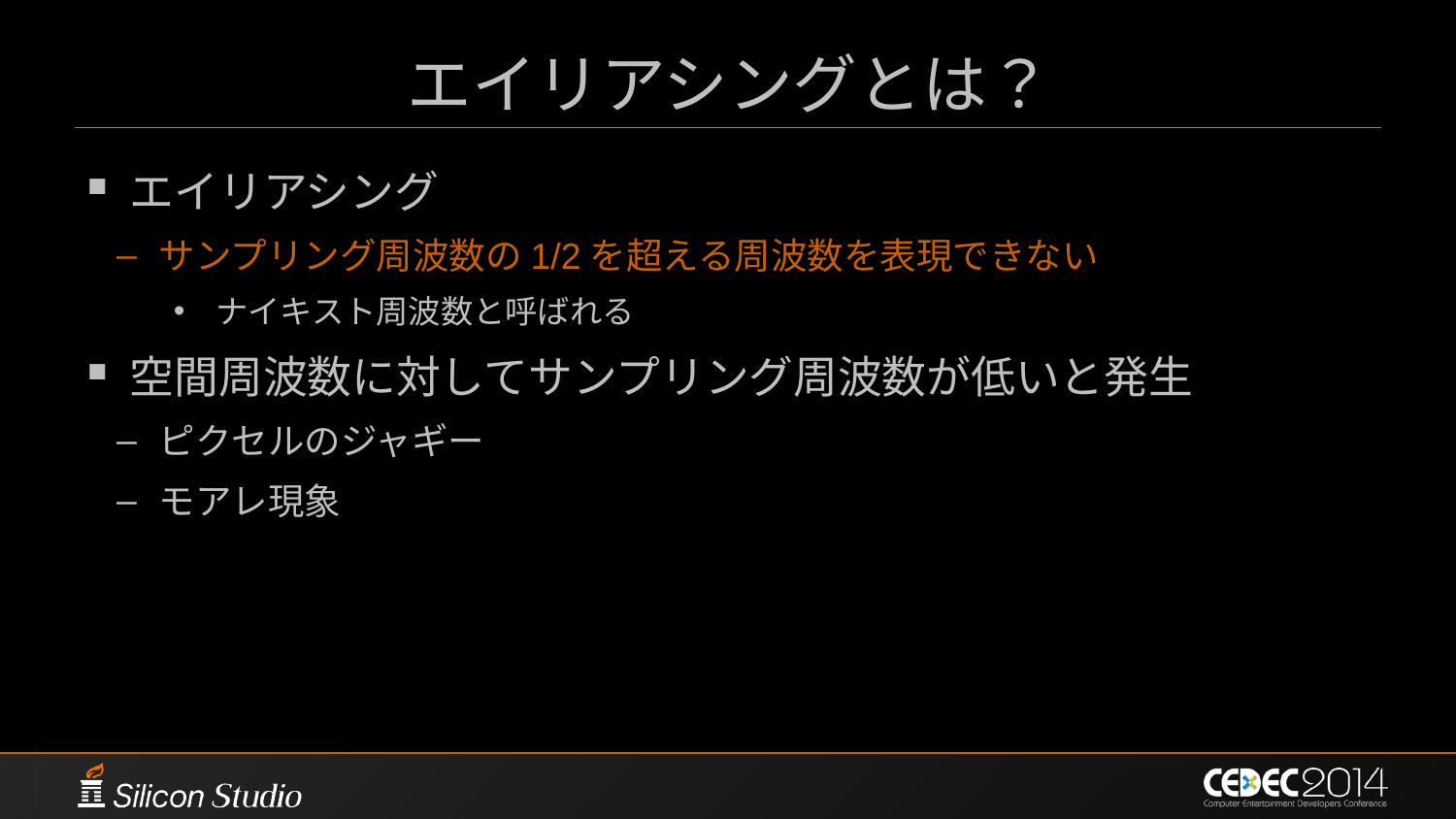

# エイリアシングとは？
エイリアシング
サンプリング周波数の1/2を超える周波数を表現できない
ナイキスト周波数と呼ばれる
空間周波数に対してサンプリング周波数が低いと発生
ピクセルのジャギー
モアレ現象